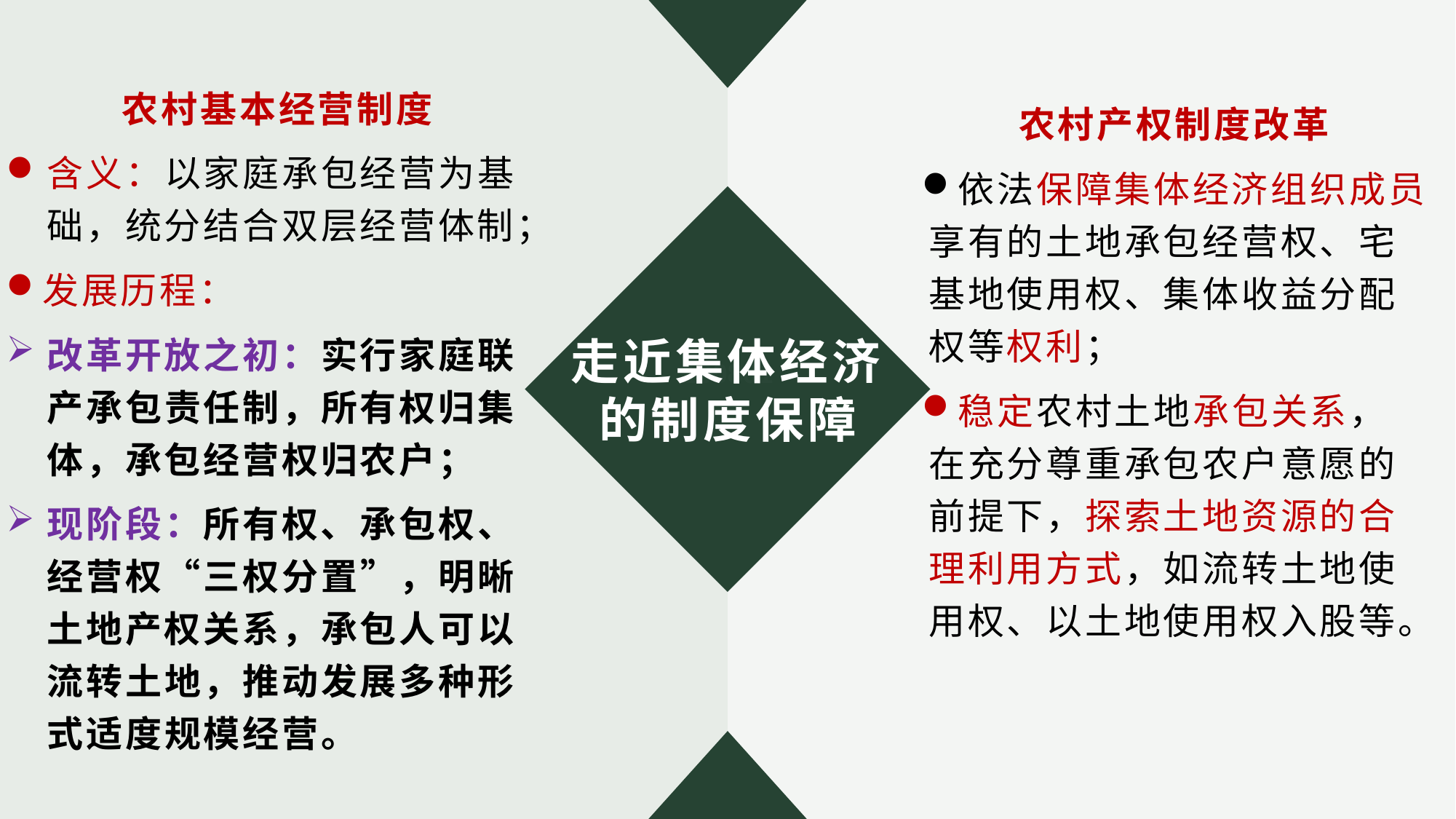

农村基本经营制度
含义：以家庭承包经营为基础，统分结合双层经营体制；
发展历程：
改革开放之初：实行家庭联产承包责任制，所有权归集体，承包经营权归农户；
现阶段：所有权、承包权、经营权“三权分置”，明晰土地产权关系，承包人可以流转土地，推动发展多种形式适度规模经营。
农村产权制度改革
依法保障集体经济组织成员享有的土地承包经营权、宅基地使用权、集体收益分配权等权利；
稳定农村土地承包关系，在充分尊重承包农户意愿的前提下，探索土地资源的合理利用方式，如流转土地使用权、以土地使用权入股等。
100801

走近集体经济的制度保障